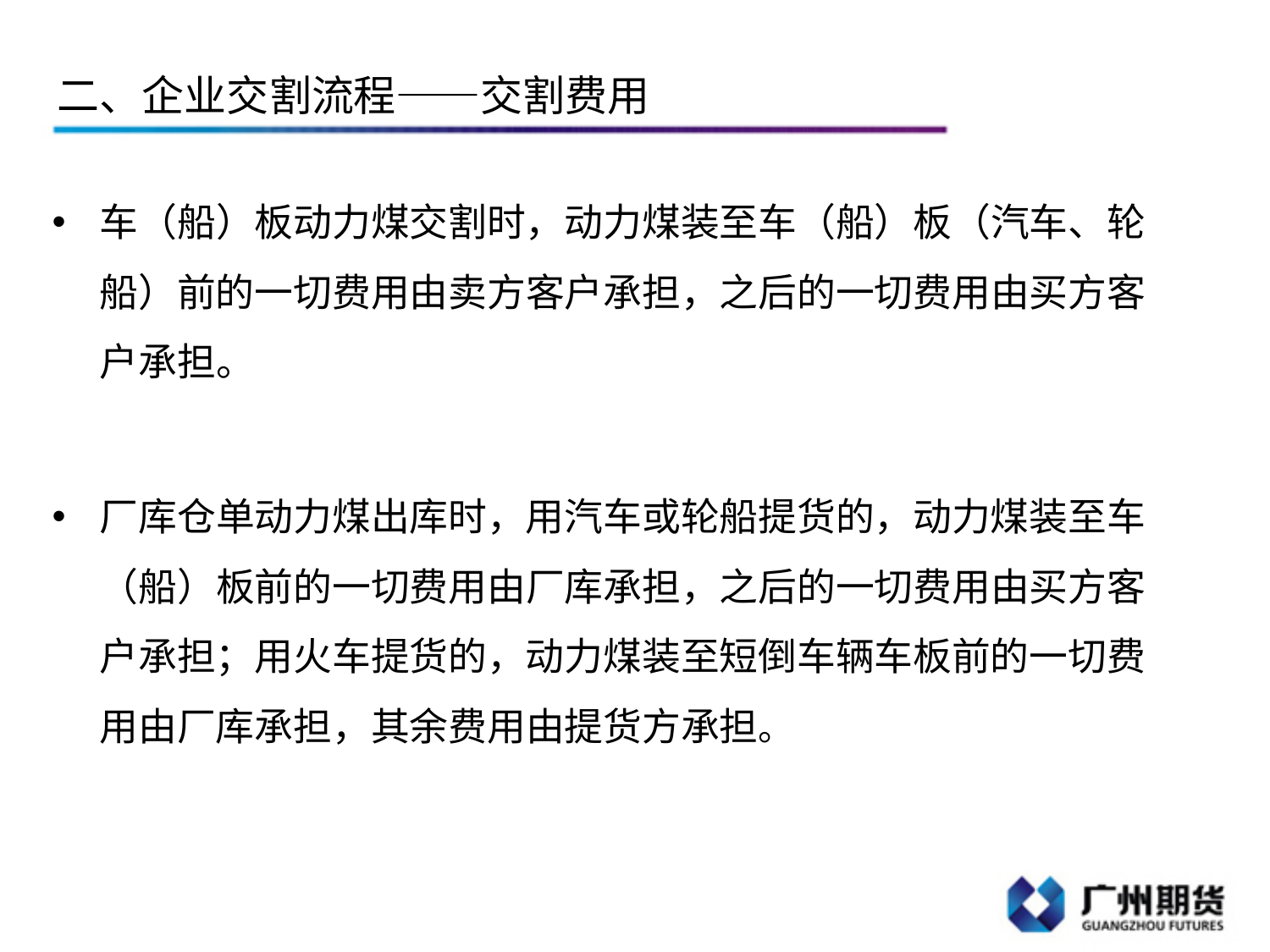

二、企业交割流程——交割费用
车（船）板动力煤交割时，动力煤装至车（船）板（汽车、轮船）前的一切费用由卖方客户承担，之后的一切费用由买方客户承担。

厂库仓单动力煤出库时，用汽车或轮船提货的，动力煤装至车（船）板前的一切费用由厂库承担，之后的一切费用由买方客户承担；用火车提货的，动力煤装至短倒车辆车板前的一切费用由厂库承担，其余费用由提货方承担。